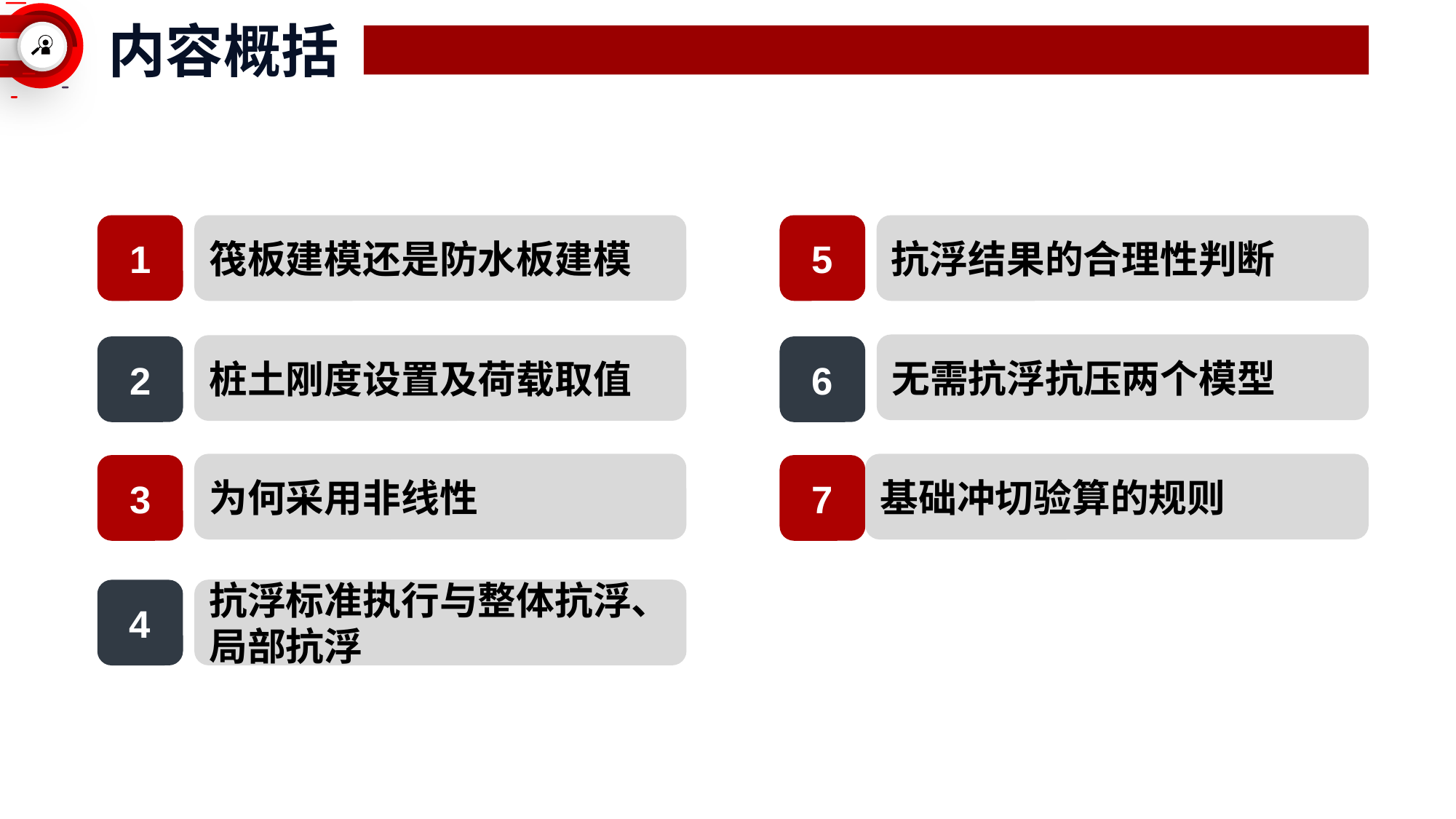

内容概括

1
筏板建模还是防水板建模
5
抗浮结果的合理性判断
无需抗浮抗压两个模型
桩土刚度设置及荷载取值
2
6
为何采用非线性
基础冲切验算的规则
3
7
抗浮标准执行与整体抗浮、局部抗浮
4